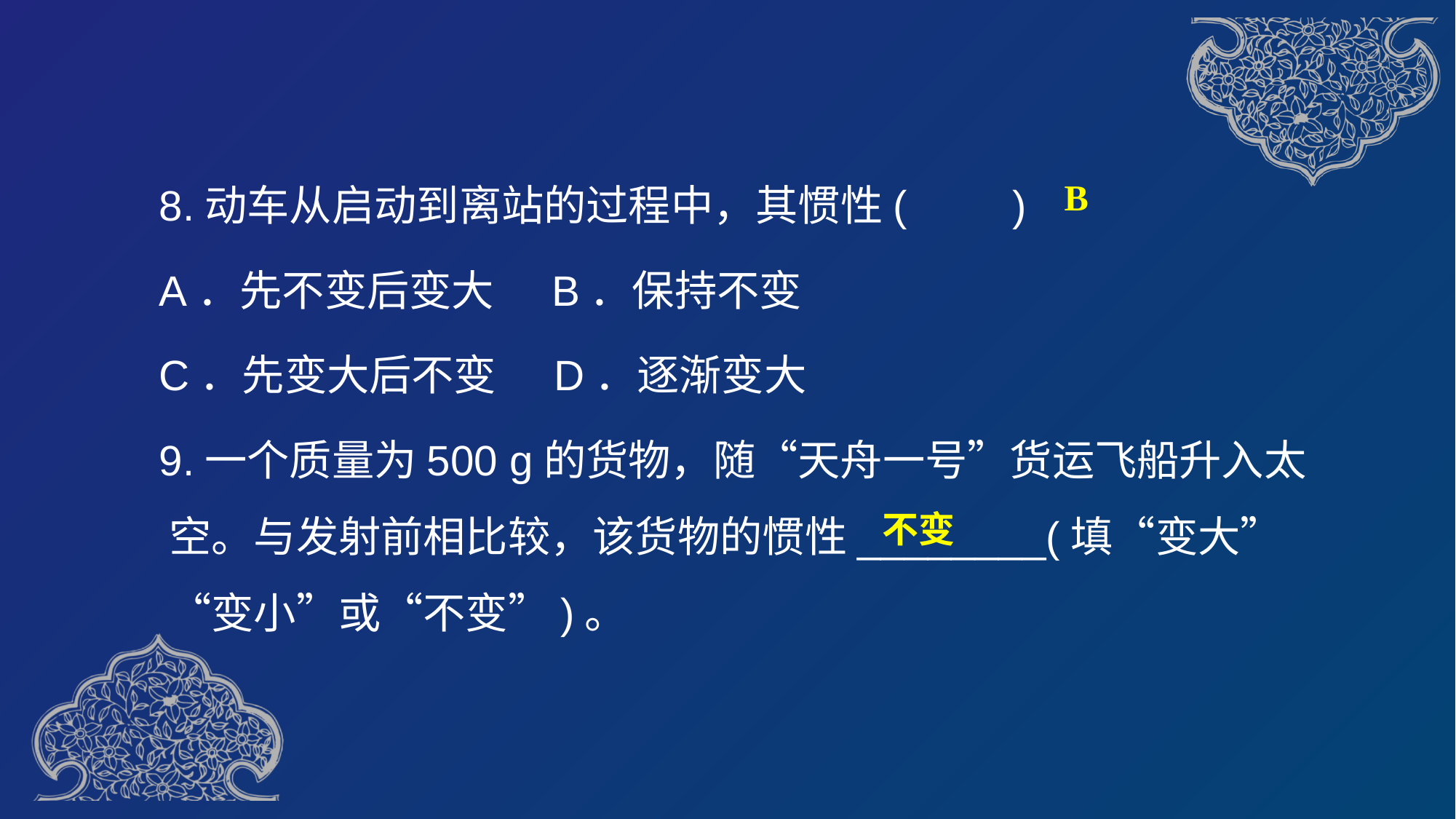

8.动车从启动到离站的过程中，其惯性(　　)
A．先不变后变大     B．保持不变
C．先变大后不变     D．逐渐变大
9.一个质量为500 g的货物，随“天舟一号”货运飞船升入太空。与发射前相比较，该货物的惯性________(填“变大”“变小”或“不变”)。
B
不变